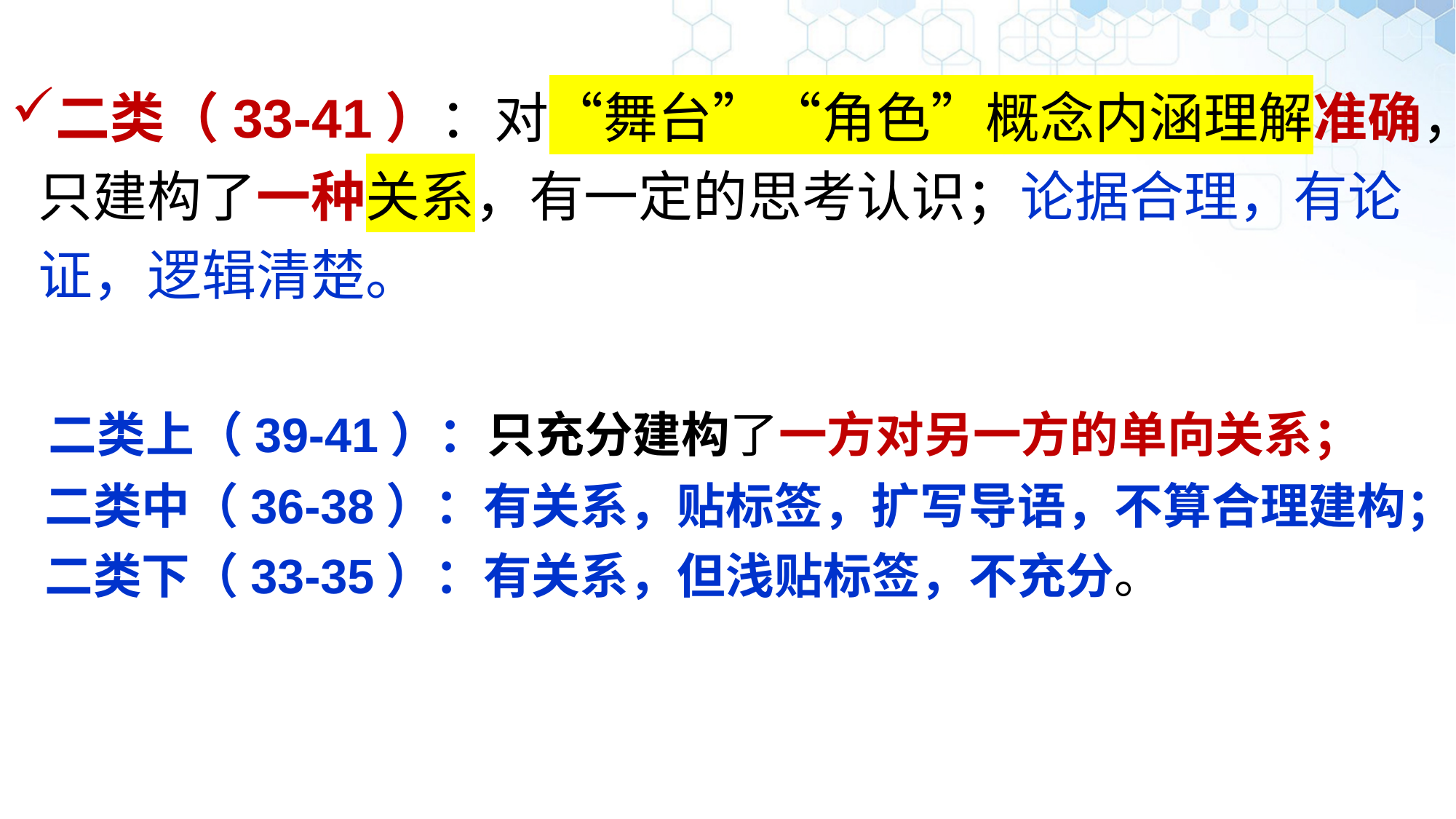

二类（33-41）：对“舞台”“角色”概念内涵理解准确，只建构了一种关系，有一定的思考认识；论据合理，有论证，逻辑清楚。

  二类上（39-41）：只充分建构了一方对另一方的单向关系；
  二类中（36-38）：有关系，贴标签，扩写导语，不算合理建构；
  二类下（33-35）：有关系，但浅贴标签，不充分。